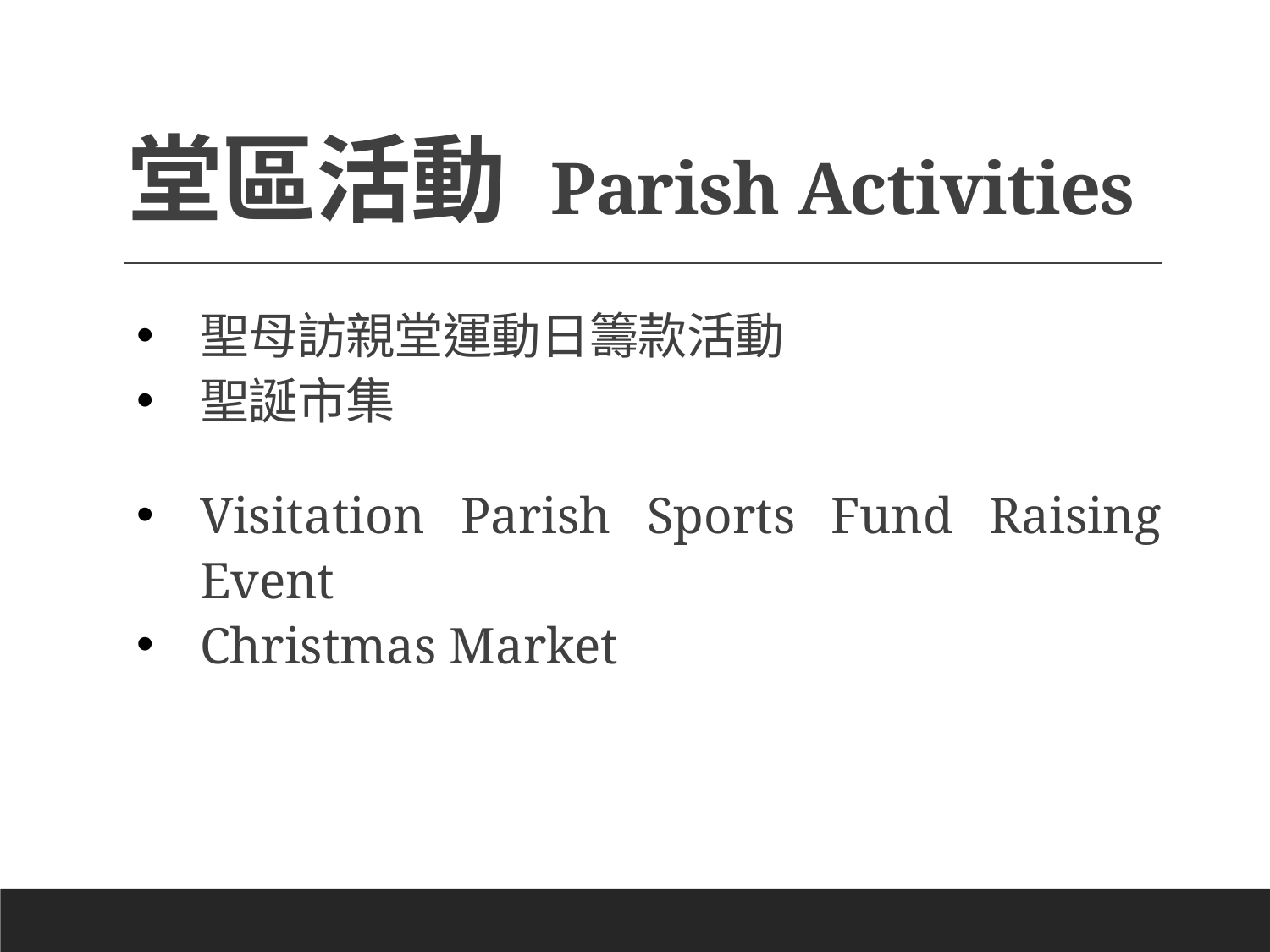

# 堂區活動 Parish Activities
聖母訪親堂運動日籌款活動
聖誕市集

Visitation Parish Sports Fund Raising Event
Christmas Market